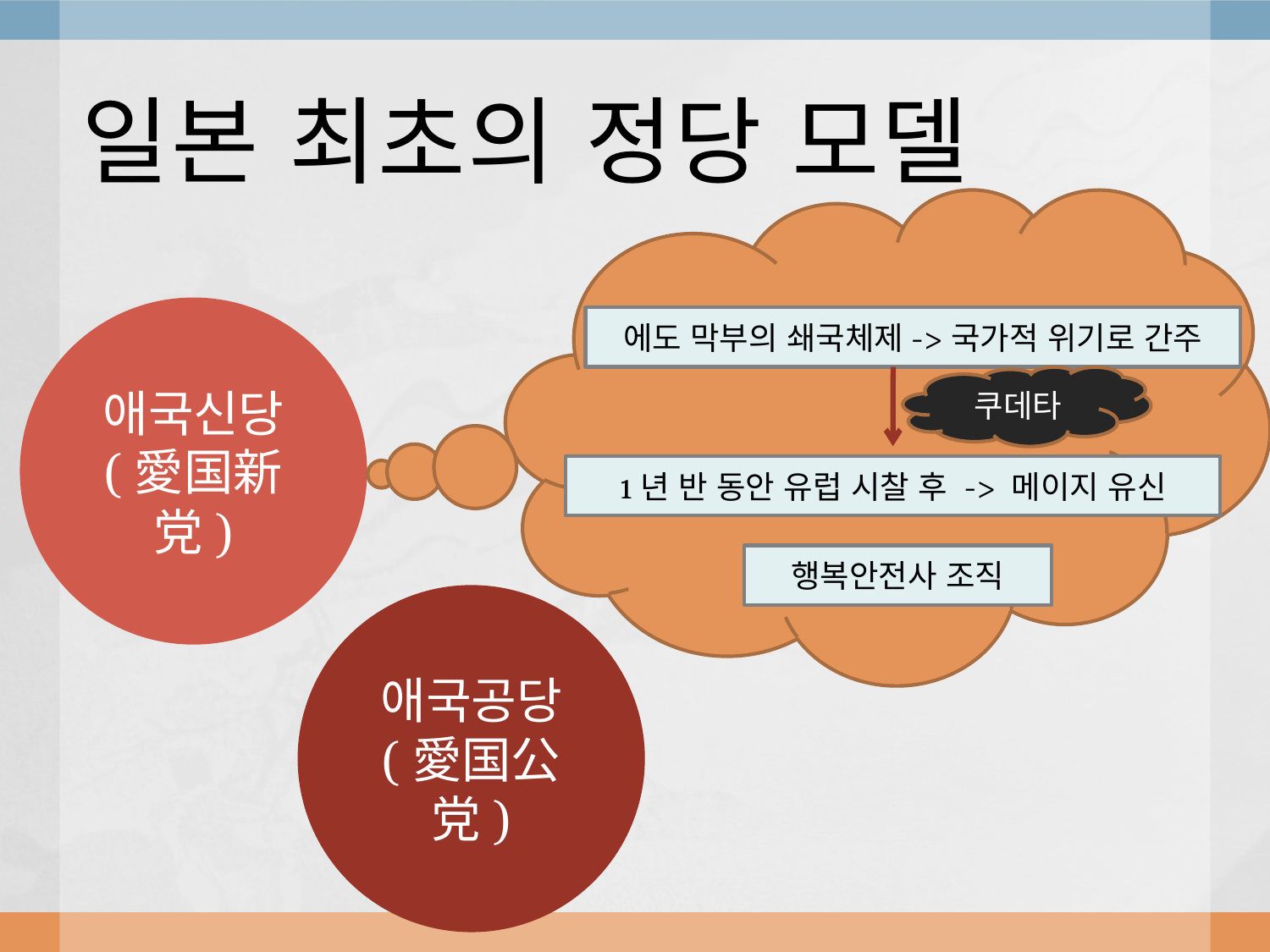

# 일본 최초의 정당 모델

애국신당
(愛国新党)
에도 막부의 쇄국체제->국가적 위기로 간주
쿠데타
1년 반 동안 유럽 시찰 후 -> 메이지 유신
행복안전사 조직
애국공당
(愛国公党)